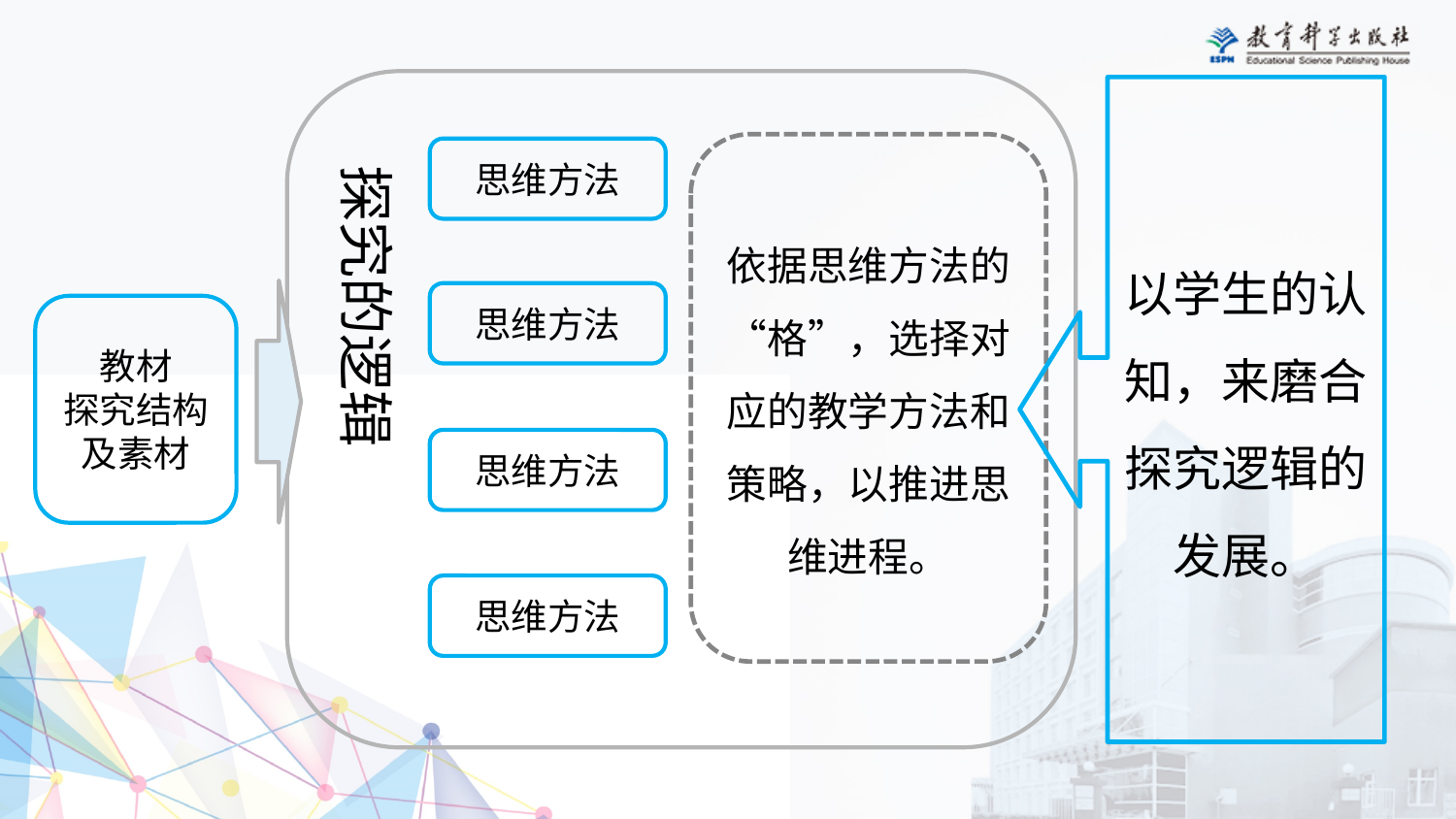

依据思维方法的“格”，选择对应的教学方法和策略，以推进思维进程。
思维方法
探究的逻辑
思维方法
思维方法
思维方法
以学生的认知，来磨合探究逻辑的发展。

教材
探究结构及素材